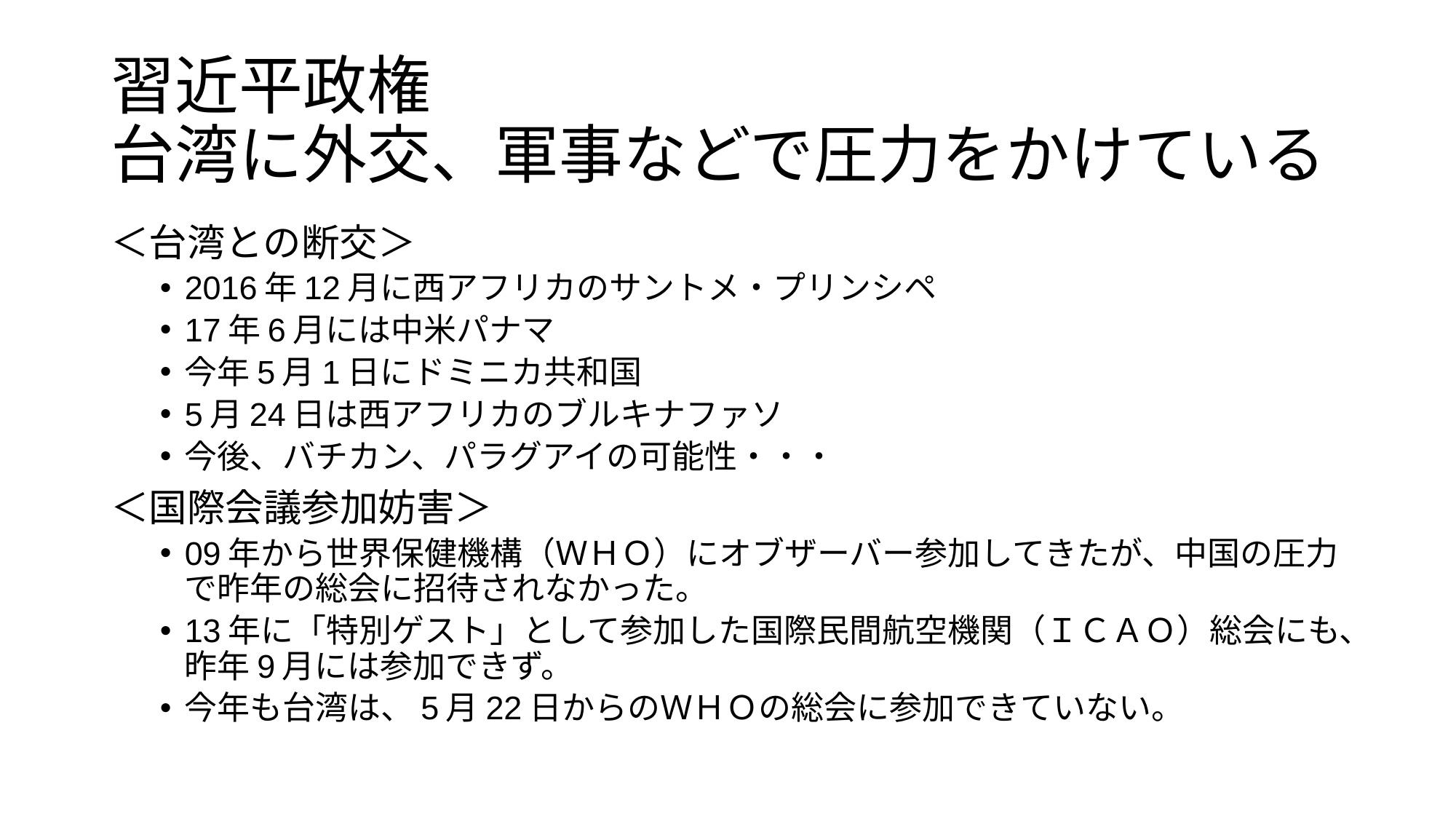

# 習近平政権 台湾に外交、軍事などで圧力をかけている
＜台湾との断交＞
2016年12月に西アフリカのサントメ・プリンシペ
17年6月には中米パナマ
今年5月1日にドミニカ共和国
5月24日は西アフリカのブルキナファソ
今後、バチカン、パラグアイの可能性・・・
＜国際会議参加妨害＞
09年から世界保健機構（ＷＨＯ）にオブザーバー参加してきたが、中国の圧力で昨年の総会に招待されなかった。
13年に「特別ゲスト」として参加した国際民間航空機関（ＩＣＡＯ）総会にも、昨年9月には参加できず。
今年も台湾は、5月22日からのＷＨＯの総会に参加できていない。